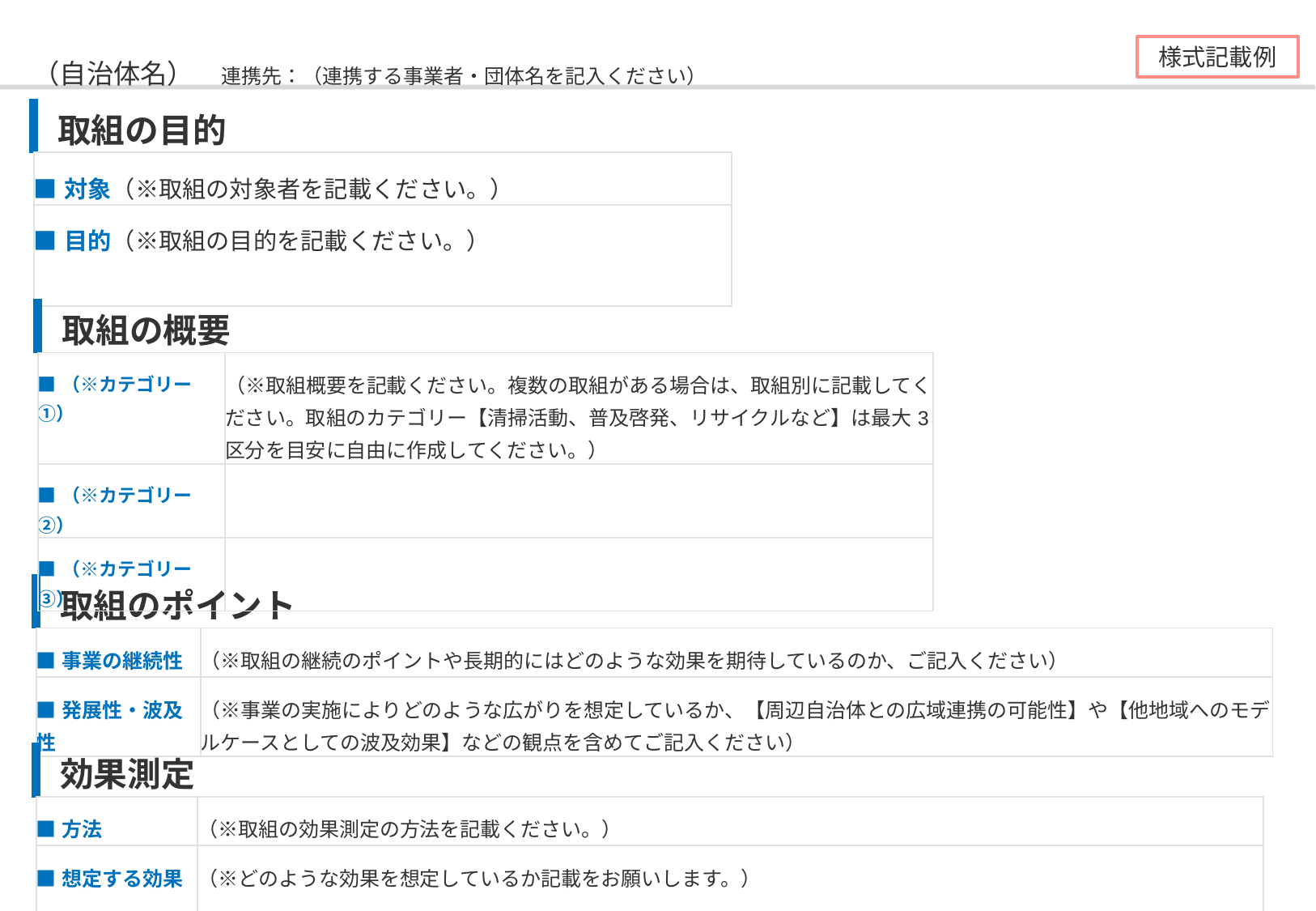

様式記載例
# （自治体名）　連携先：（連携する事業者・団体名を記入ください）
| 取組の目的 |
| --- |
| ■対象（※取組の対象者を記載ください。） |
| ■目的（※取組の目的を記載ください。） |
| 取組の概要 |  |
| --- | --- |
| ■（※カテゴリー①） | （※取組概要を記載ください。複数の取組がある場合は、取組別に記載してください。取組のカテゴリー【清掃活動、普及啓発、リサイクルなど】は最大3区分を目安に自由に作成してください。） |
| ■（※カテゴリー②） |  |
| ■（※カテゴリー③） |  |
| 取組のポイント |  |
| --- | --- |
| ■事業の継続性 | （※取組の継続のポイントや長期的にはどのような効果を期待しているのか、ご記入ください） |
| ■発展性・波及性 | （※事業の実施によりどのような広がりを想定しているか、【周辺自治体との広域連携の可能性】や【他地域へのモデルケースとしての波及効果】などの観点を含めてご記入ください） |
| 効果測定 |  |
| --- | --- |
| ■方法 | （※取組の効果測定の方法を記載ください。） |
| ■想定する効果 | （※どのような効果を想定しているか記載をお願いします。） |